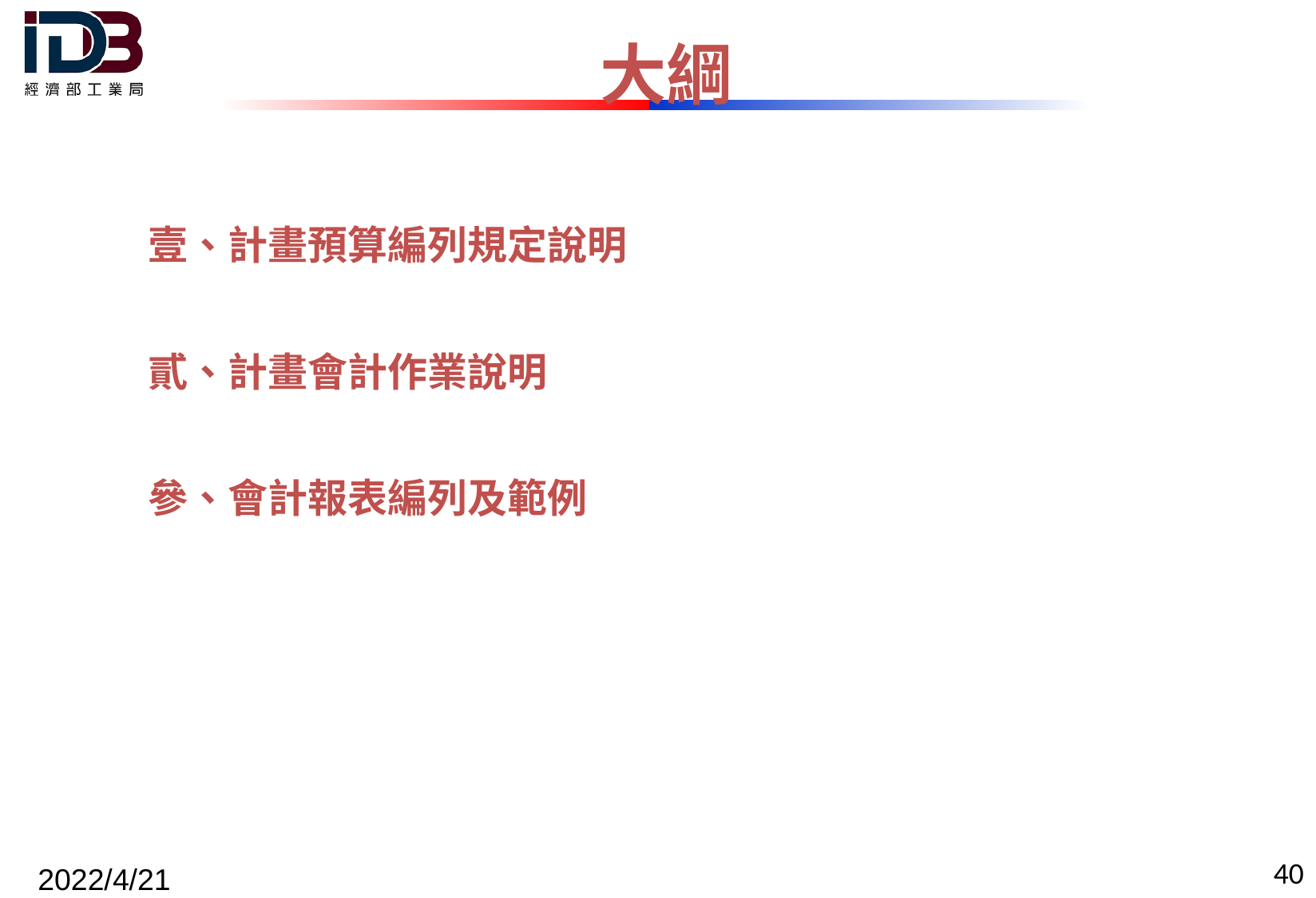

# 大綱
壹、計畫預算編列規定說明

貳、計畫會計作業說明

參、會計報表編列及範例

2022/4/21